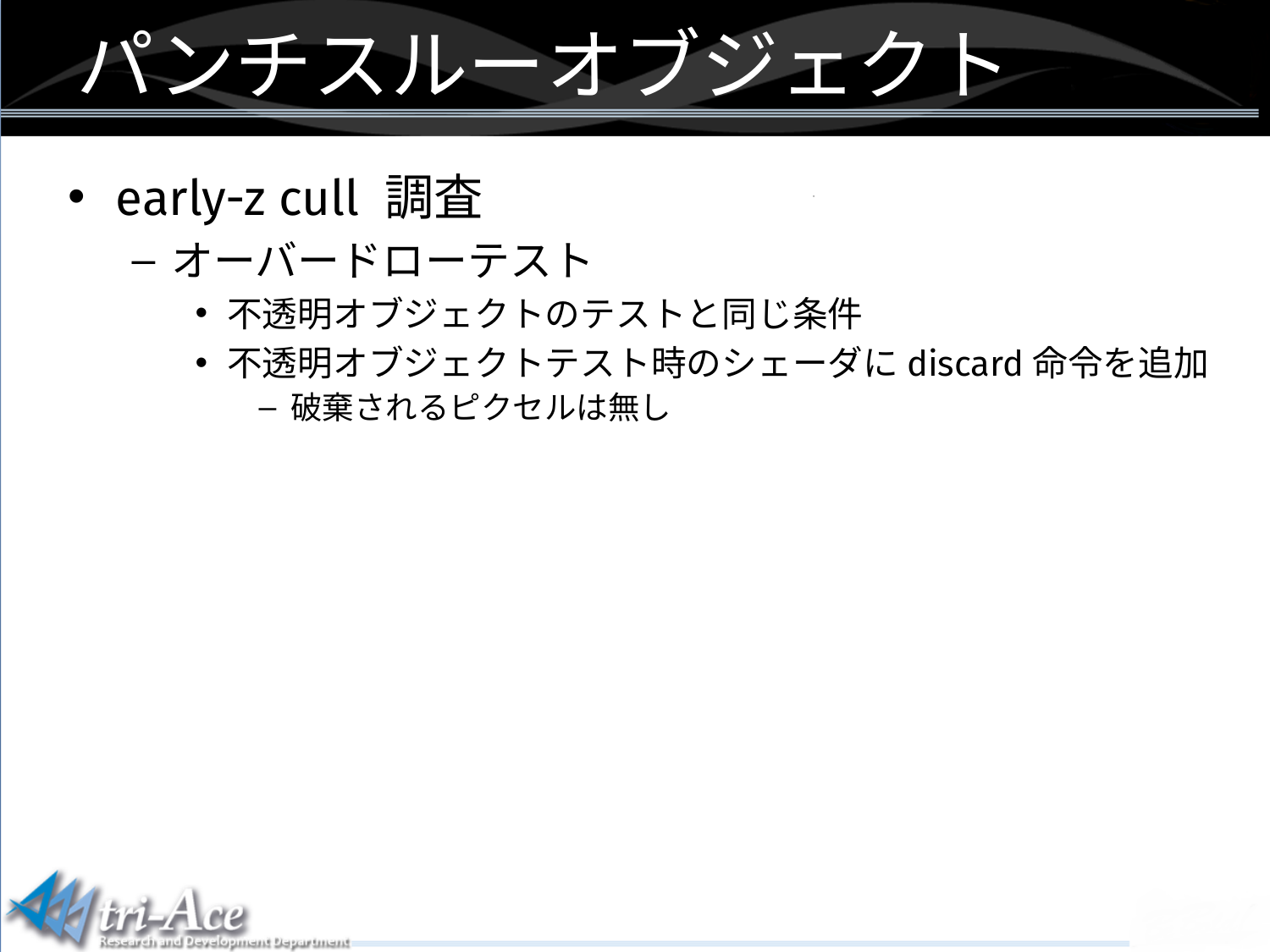

パンチスルーオブジェクト
early-z cull 調査
オーバードローテスト
不透明オブジェクトのテストと同じ条件
不透明オブジェクトテスト時のシェーダにdiscard命令を追加
破棄されるピクセルは無し